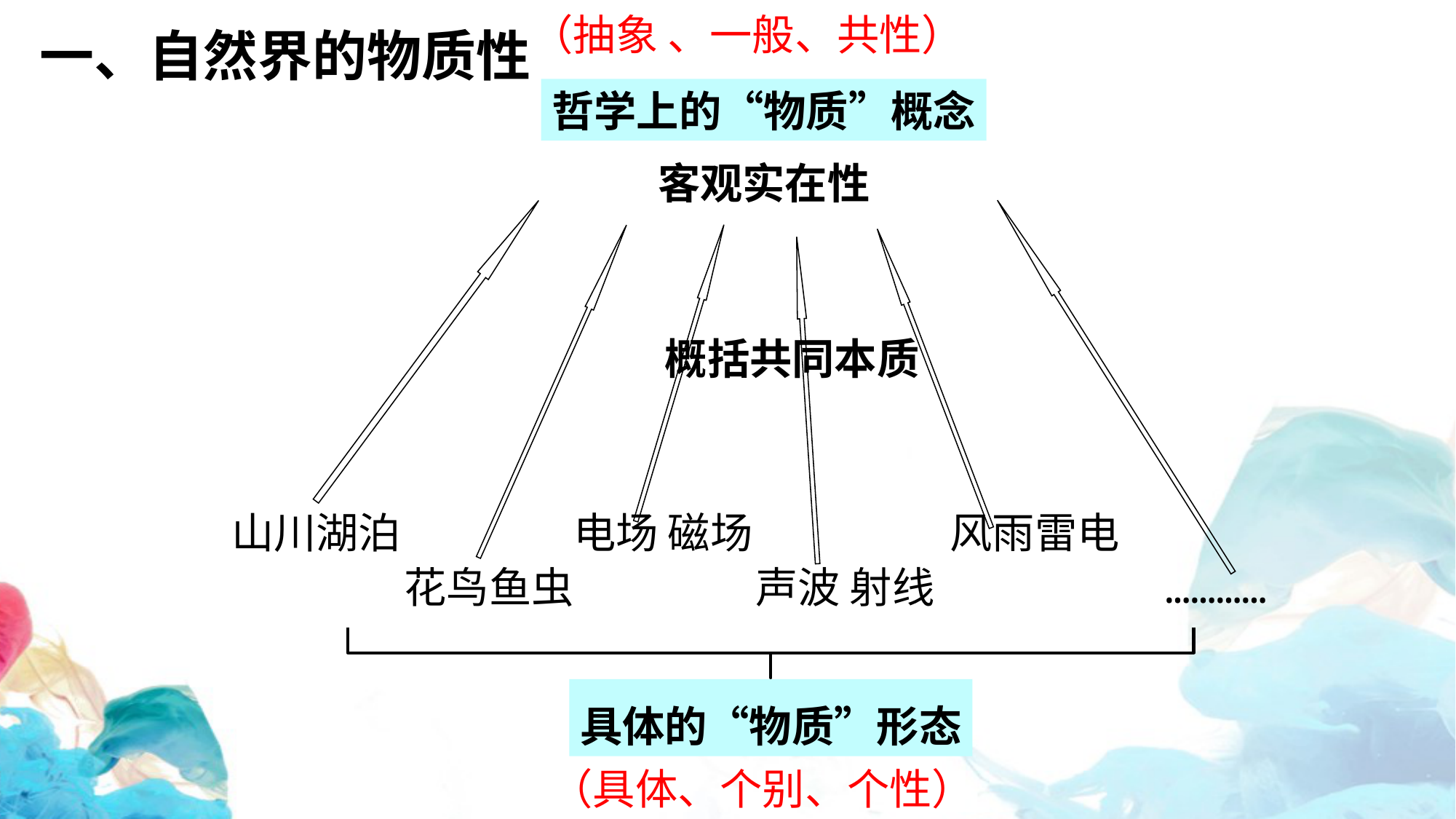

（抽象 、一般、共性）
一、自然界的物质性
哲学上的“物质”概念
客观实在性

 概括共同本质
山川湖泊
电场 磁场
风雨雷电
花鸟鱼虫
声波 射线
…………
具体的“物质”形态
（具体、个别、个性）